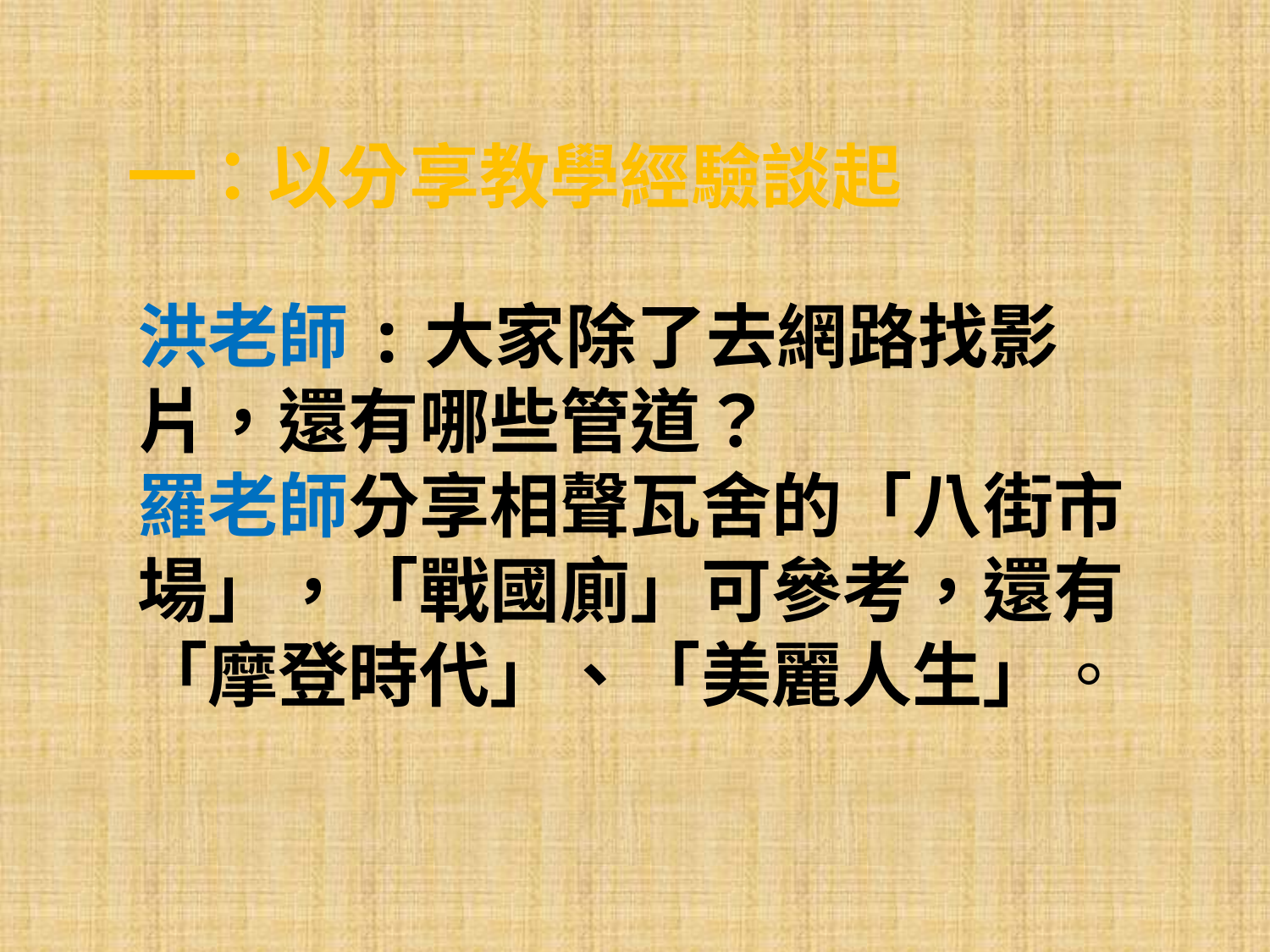

一：以分享教學經驗談起

洪老師:大家除了去網路找影片，還有哪些管道？
羅老師分享相聲瓦舍的「八街市場」，「戰國廁」可參考，還有「摩登時代」、「美麗人生」。